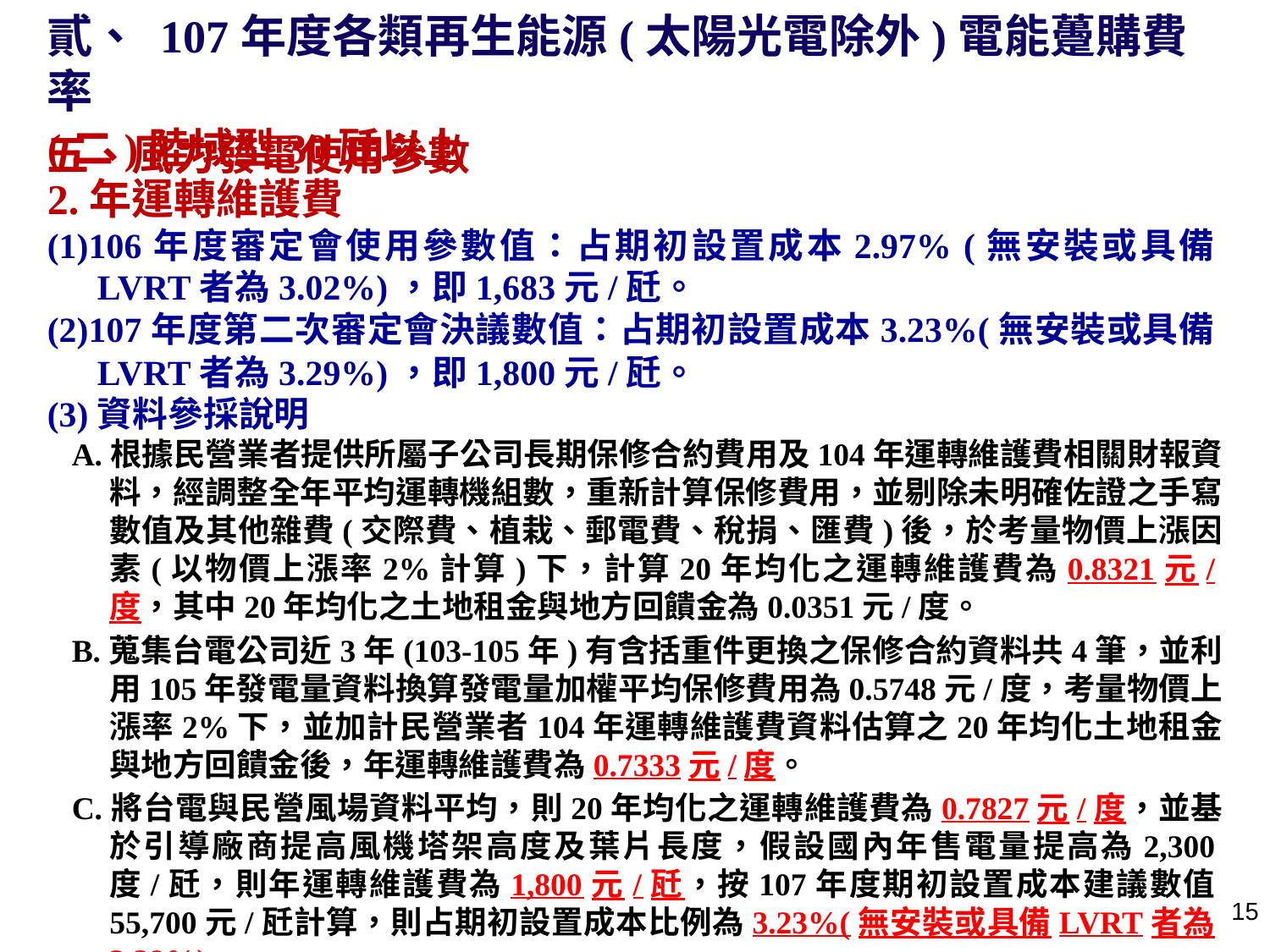

貳、 107年度各類再生能源(太陽光電除外)電能躉購費率
五、風力發電使用參數
(二)陸域型30瓩以上
2.年運轉維護費
(1)106年度審定會使用參數值：占期初設置成本2.97% (無安裝或具備LVRT者為3.02%)，即1,683元/瓩。
(2)107年度第二次審定會決議數值：占期初設置成本3.23%(無安裝或具備LVRT者為3.29%)，即1,800元/瓩。
(3)資料參採說明
A.根據民營業者提供所屬子公司長期保修合約費用及104年運轉維護費相關財報資料，經調整全年平均運轉機組數，重新計算保修費用，並剔除未明確佐證之手寫數值及其他雜費(交際費、植栽、郵電費、稅捐、匯費)後，於考量物價上漲因素(以物價上漲率2%計算)下，計算20年均化之運轉維護費為0.8321元/度，其中20年均化之土地租金與地方回饋金為0.0351元/度。
B.蒐集台電公司近3年(103-105年)有含括重件更換之保修合約資料共4筆，並利用105年發電量資料換算發電量加權平均保修費用為0.5748元/度，考量物價上漲率2%下，並加計民營業者104年運轉維護費資料估算之20年均化土地租金與地方回饋金後，年運轉維護費為0.7333元/度。
C.將台電與民營風場資料平均，則20年均化之運轉維護費為0.7827元/度，並基於引導廠商提高風機塔架高度及葉片長度，假設國內年售電量提高為2,300度/瓩，則年運轉維護費為1,800元/瓩，按107年度期初設置成本建議數值55,700元/瓩計算，則占期初設置成本比例為3.23%(無安裝或具備LVRT者為3.29%)。
15